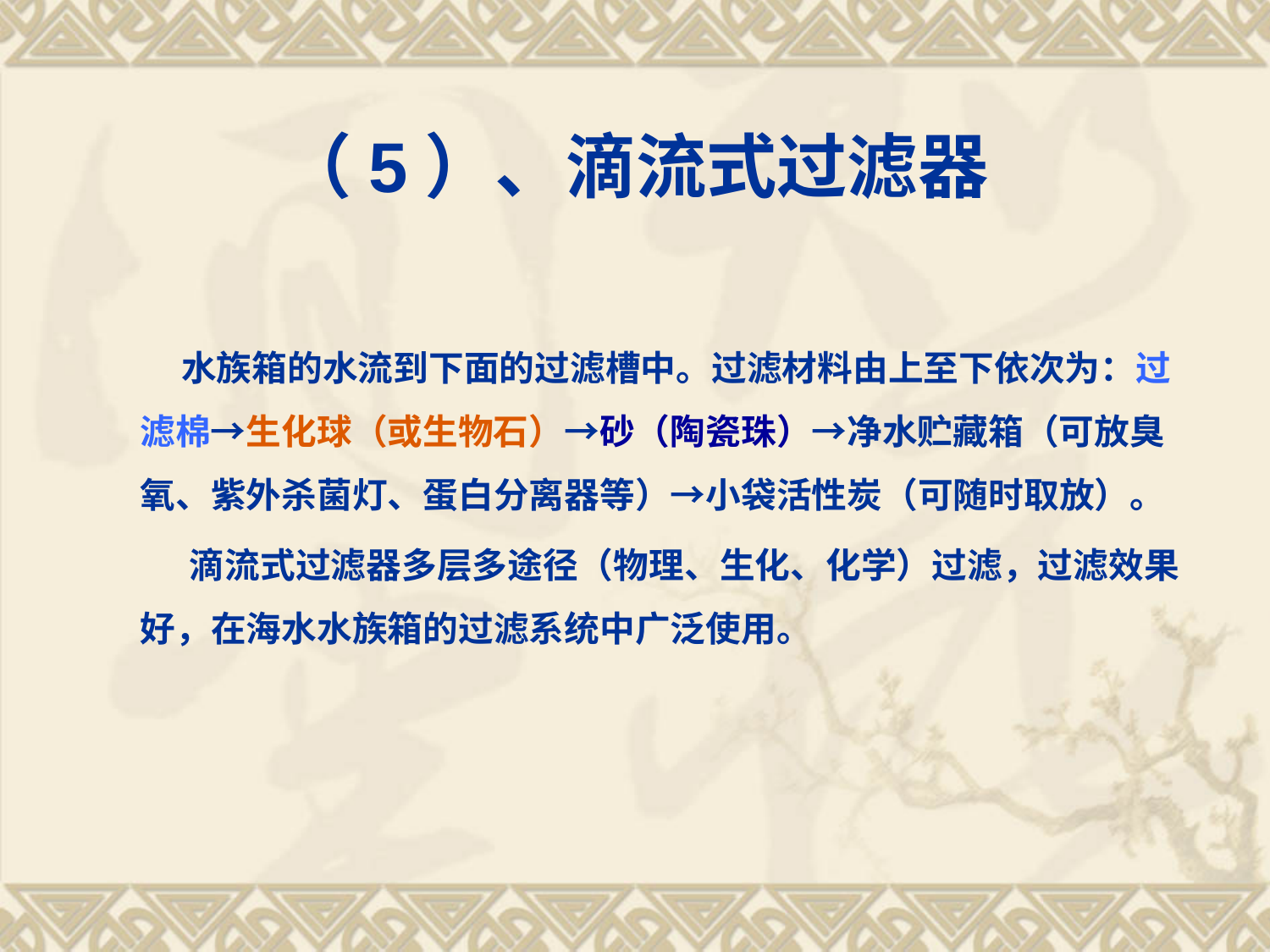

# （5）、滴流式过滤器
          水族箱的水流到下面的过滤槽中。过滤材料由上至下依次为：过滤棉→生化球（或生物石）→砂（陶瓷珠）→净水贮藏箱（可放臭氧、紫外杀菌灯、蛋白分离器等）→小袋活性炭（可随时取放）。
           滴流式过滤器多层多途径（物理、生化、化学）过滤，过滤效果好，在海水水族箱的过滤系统中广泛使用。